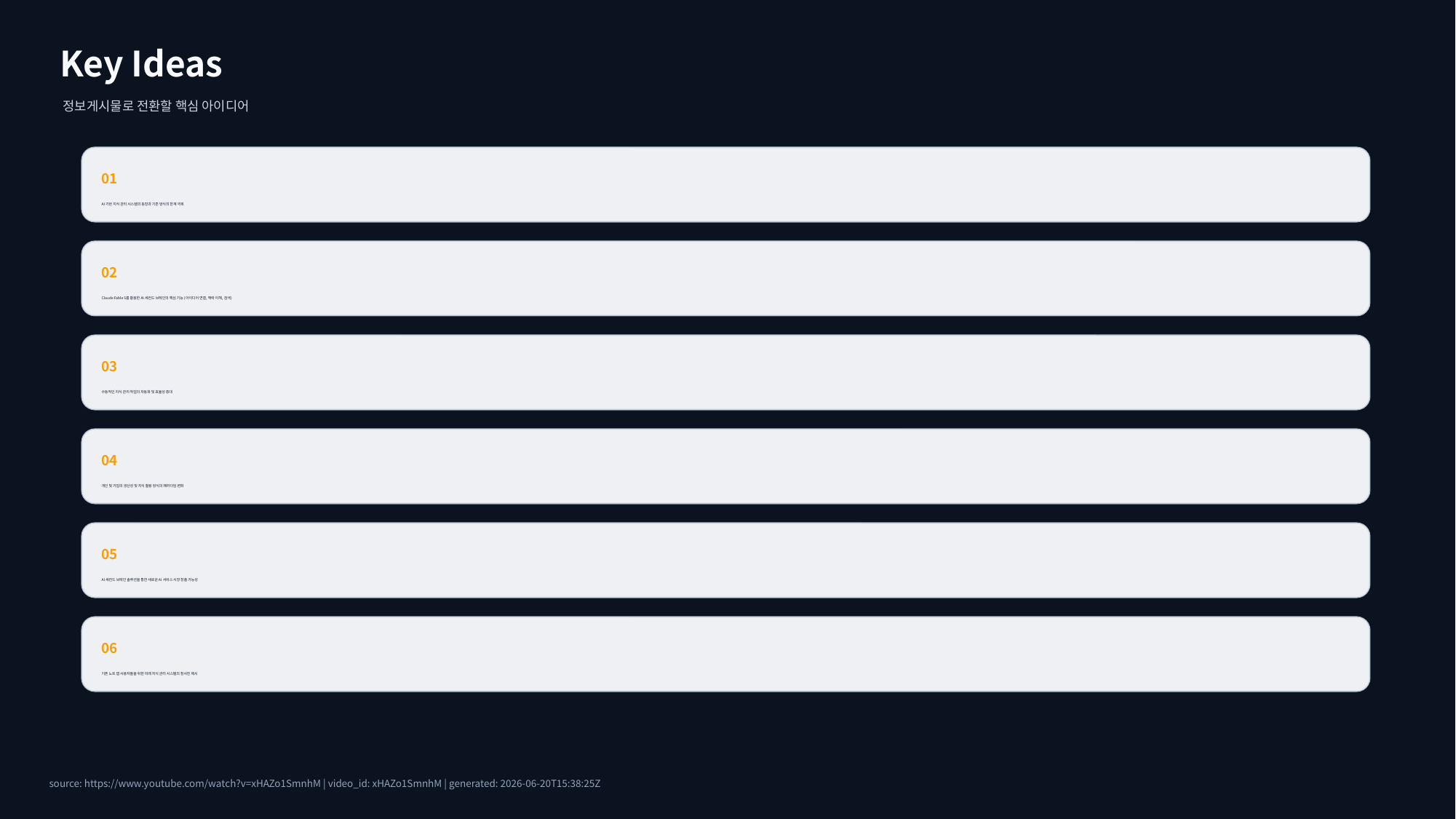

Key Ideas
정보게시물로 전환할 핵심 아이디어

01
AI 기반 지식 관리 시스템의 등장과 기존 방식의 한계 극복

02
Claude Fable 5를 활용한 AI 세컨드 브레인의 핵심 기능 (아이디어 연결, 맥락 이해, 검색)

03
수동적인 지식 관리 작업의 자동화 및 효율성 증대

04
개인 및 기업의 생산성 및 지식 활용 방식의 패러다임 변화

05
AI 세컨드 브레인 솔루션을 통한 새로운 AI 서비스 시장 창출 가능성

06
기존 노트 앱 사용자들을 위한 미래 지식 관리 시스템의 청사진 제시
source: https://www.youtube.com/watch?v=xHAZo1SmnhM | video_id: xHAZo1SmnhM | generated: 2026-06-20T15:38:25Z